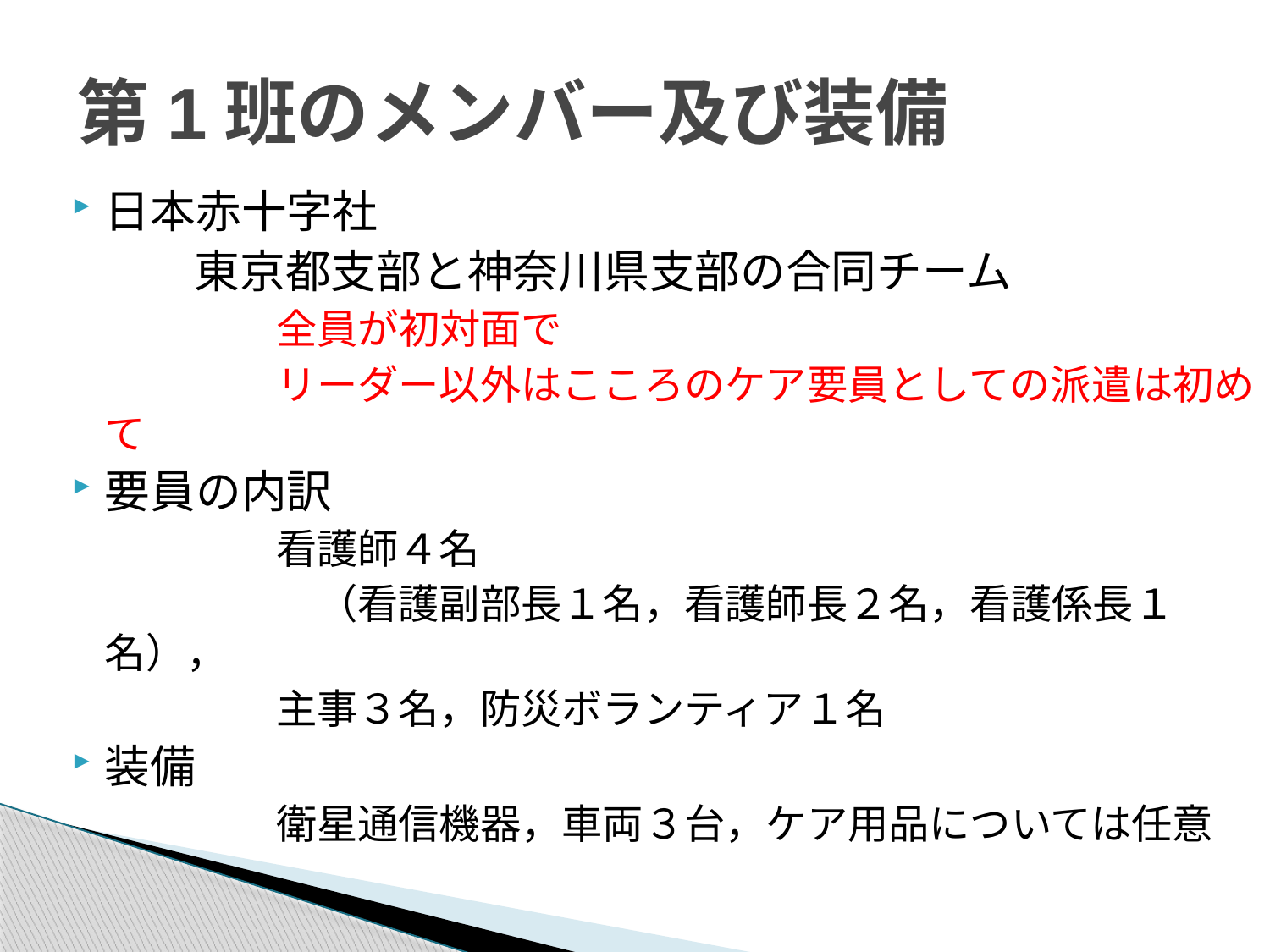

# 第1班のメンバー及び装備
日本赤十字社
　　　東京都支部と神奈川県支部の合同チーム
　　　　　全員が初対面で
　　　　　リーダー以外はこころのケア要員としての派遣は初めて
要員の内訳
　　　　　看護師４名
　　　　　　（看護副部長１名，看護師長２名，看護係長１名），
　　　　　主事３名，防災ボランティア１名
装備
　　　　　衛星通信機器，車両３台，ケア用品については任意